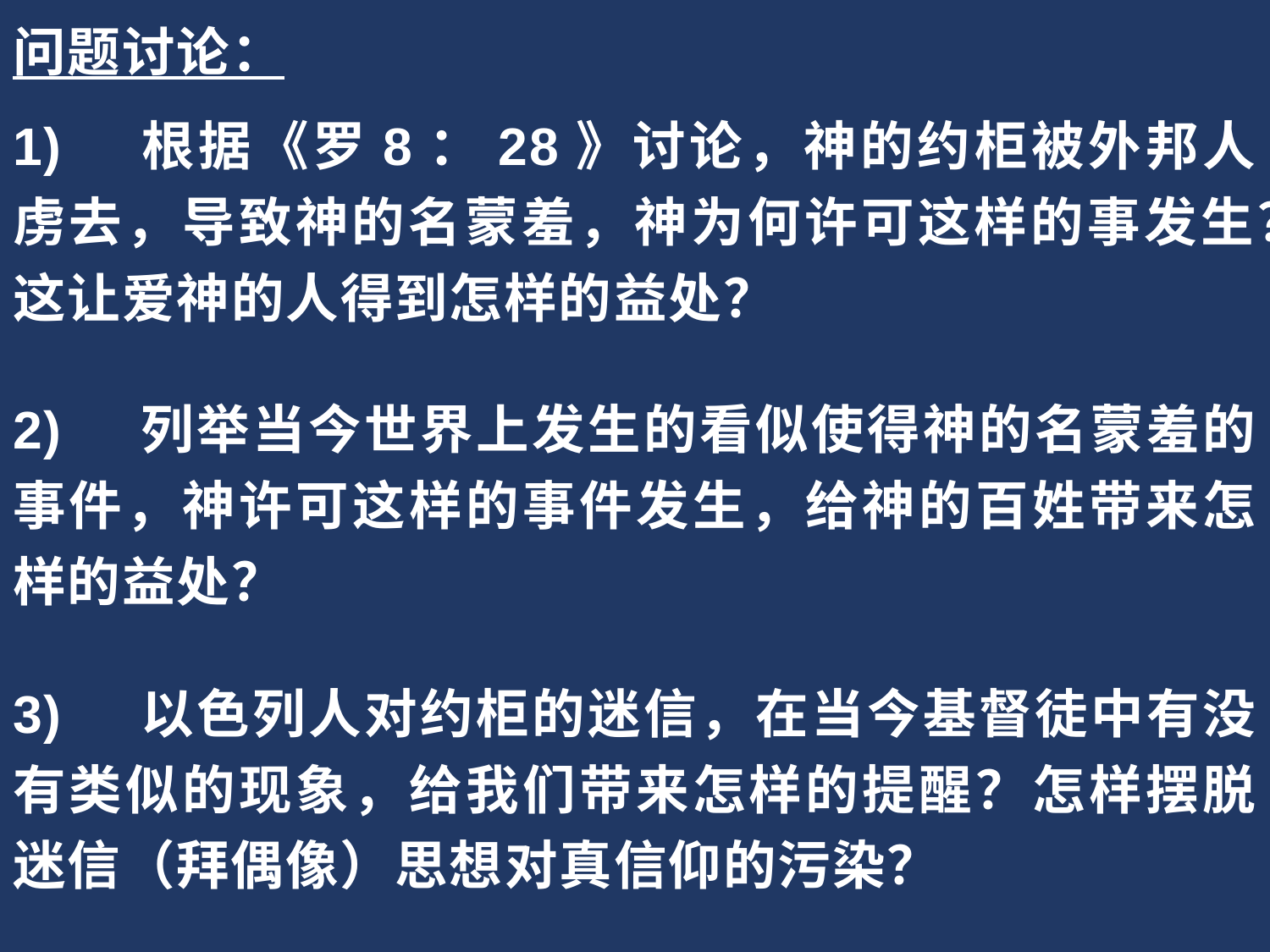

问题讨论：
1)	根据《罗8：28》讨论，神的约柜被外邦人虏去，导致神的名蒙羞，神为何许可这样的事发生？这让爱神的人得到怎样的益处？

2)	列举当今世界上发生的看似使得神的名蒙羞的事件，神许可这样的事件发生，给神的百姓带来怎样的益处？

3)	以色列人对约柜的迷信，在当今基督徒中有没有类似的现象，给我们带来怎样的提醒？怎样摆脱迷信（拜偶像）思想对真信仰的污染？